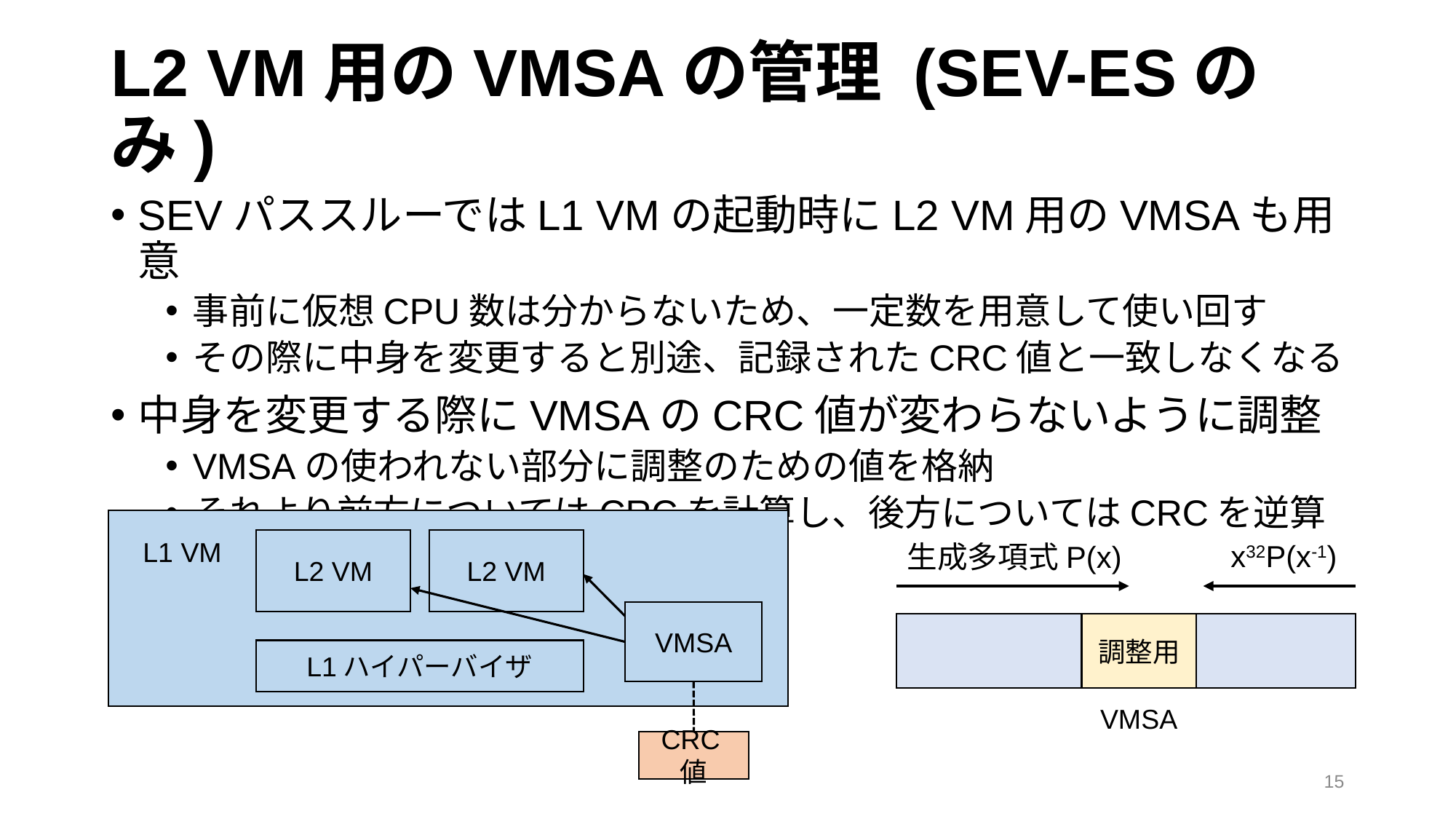

# L2 VM用のVMSAの管理 (SEV-ESのみ)
SEVパススルーではL1 VMの起動時にL2 VM用のVMSAも用意
事前に仮想CPU数は分からないため、一定数を用意して使い回す
その際に中身を変更すると別途、記録されたCRC値と一致しなくなる
中身を変更する際にVMSAのCRC値が変わらないように調整
VMSAの使われない部分に調整のための値を格納
それより前方についてはCRCを計算し、後方についてはCRCを逆算

L1 VM
L2 VM
L2 VM
x32P(x-1)
生成多項式P(x)

調整用

VMSA
L1ハイパーバイザ
VMSA
CRC値
15